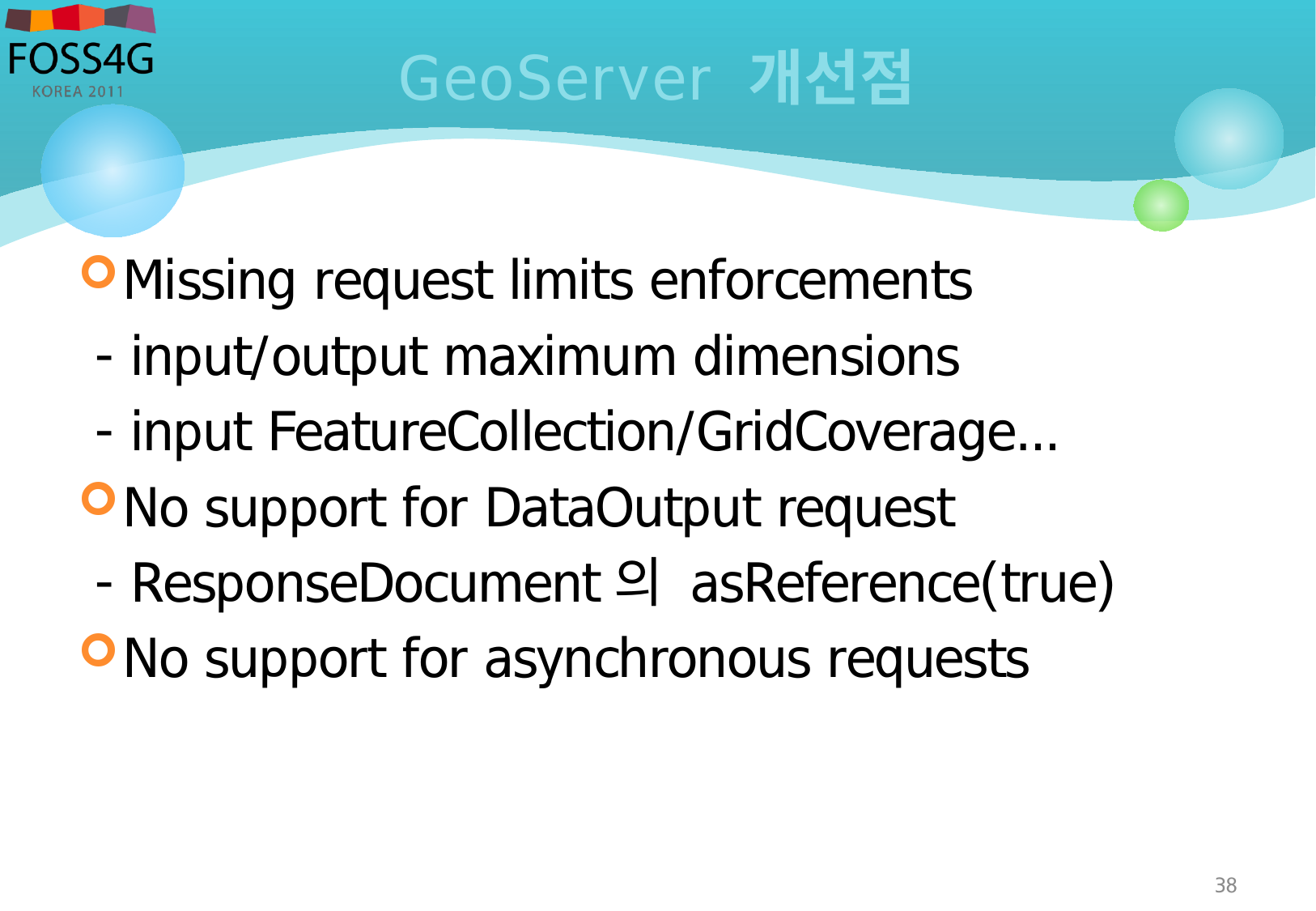

# GeoServer 개선점
Missing request limits enforcements
 - input/output maximum dimensions
 - input FeatureCollection/GridCoverage…
No support for DataOutput request
 - ResponseDocument의 asReference(true)
No support for asynchronous requests
38